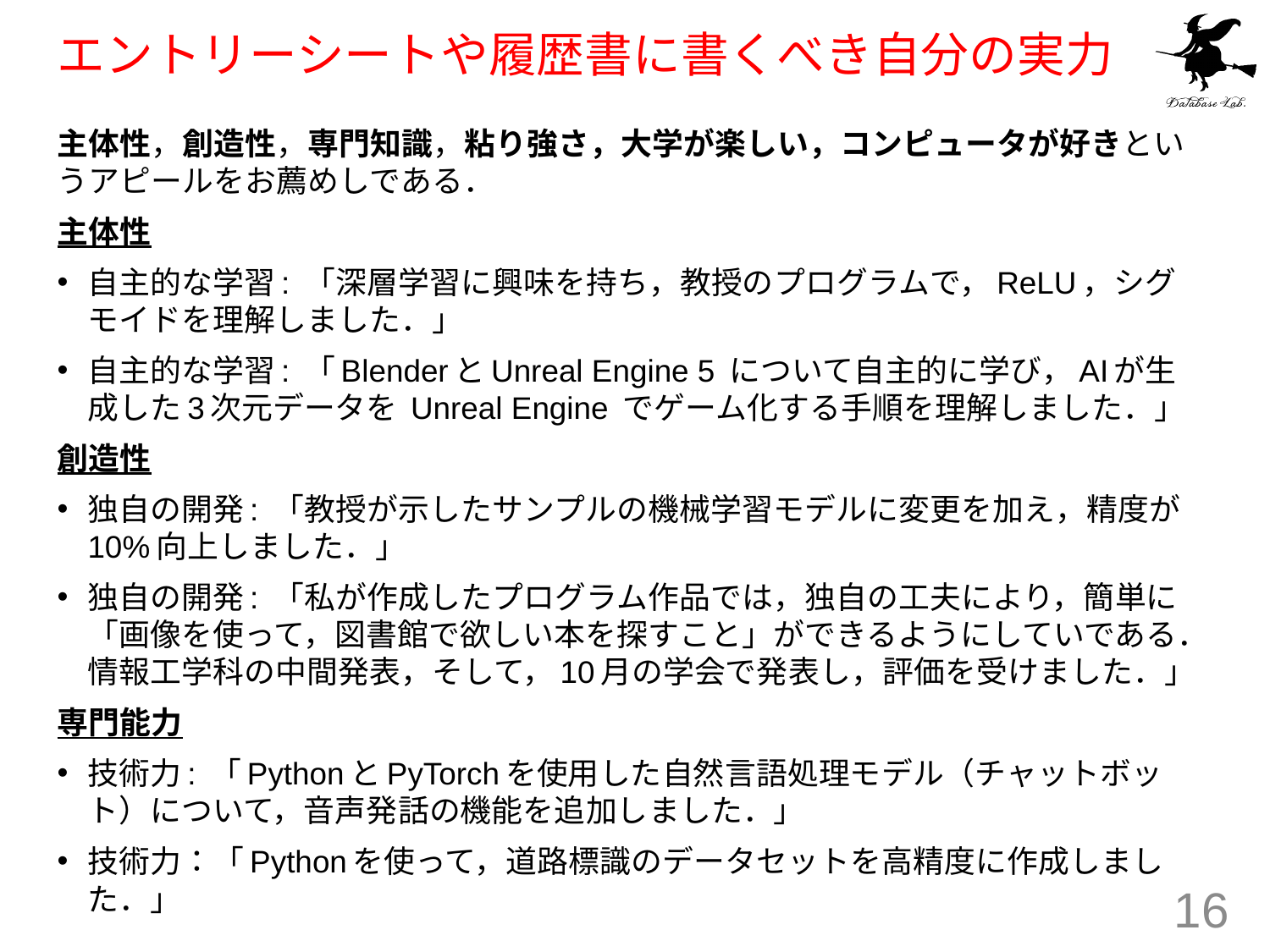

# エントリーシートや履歴書に書くべき自分の実力
主体性，創造性，専門知識，粘り強さ，大学が楽しい，コンピュータが好きというアピールをお薦めしである．
主体性
自主的な学習: 「深層学習に興味を持ち，教授のプログラムで，ReLU，シグモイドを理解しました．」
自主的な学習: 「BlenderとUnreal Engine 5 について自主的に学び，AIが生成した3次元データを Unreal Engine でゲーム化する手順を理解しました．」
創造性
独自の開発: 「教授が示したサンプルの機械学習モデルに変更を加え，精度が10%向上しました．」
独自の開発: 「私が作成したプログラム作品では，独自の工夫により，簡単に「画像を使って，図書館で欲しい本を探すこと」ができるようにしていである．情報工学科の中間発表，そして，10月の学会で発表し，評価を受けました．」
専門能力
技術力: 「PythonとPyTorchを使用した自然言語処理モデル（チャットボット）について，音声発話の機能を追加しました．」
技術力：「Pythonを使って，道路標識のデータセットを高精度に作成しました．」
16